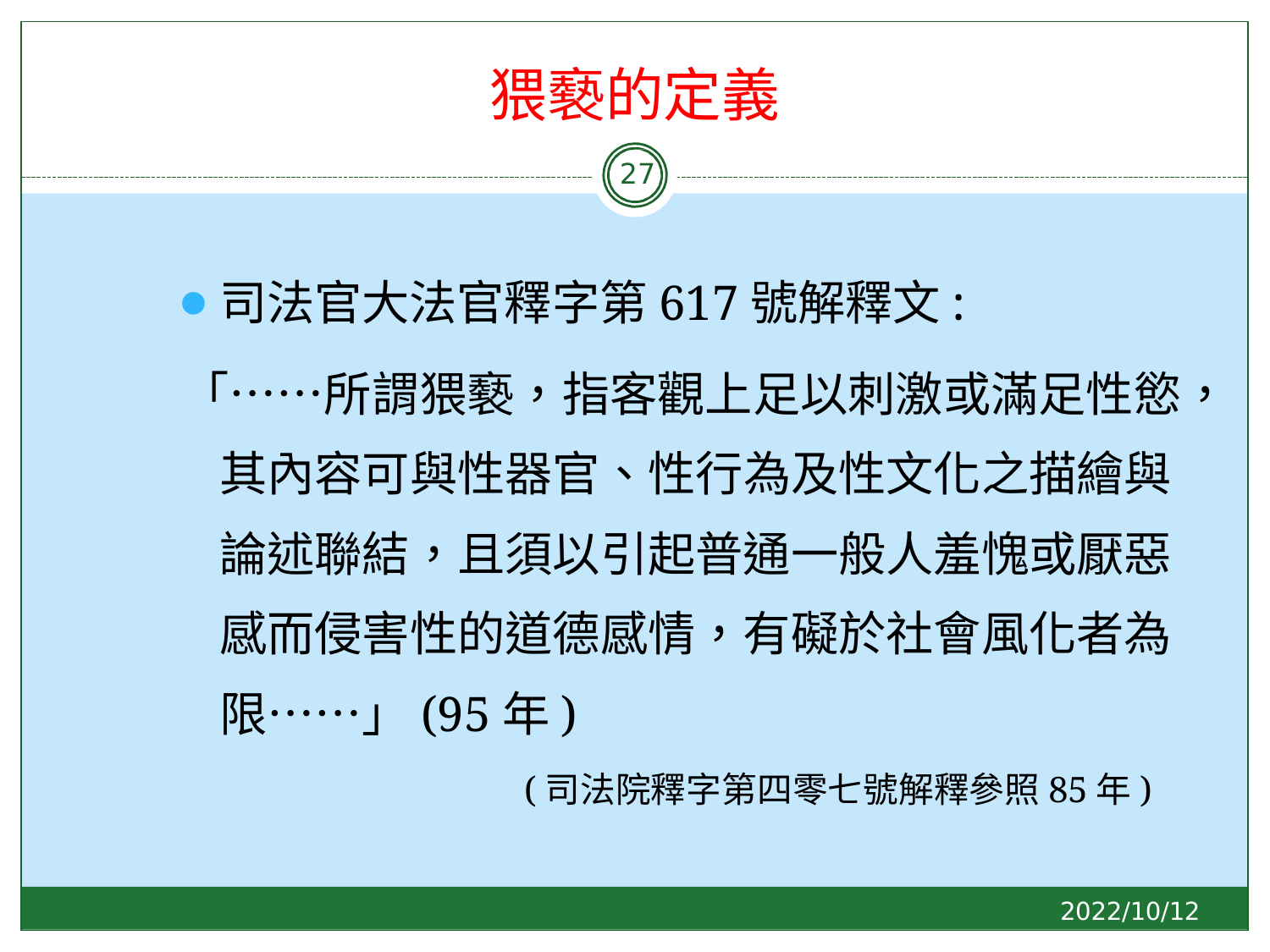

# 猥褻的定義
27

司法官大法官釋字第617號解釋文:
「……所謂猥褻，指客觀上足以刺激或滿足性慾， 其內容可與性器官、性行為及性文化之描繪與  論述聯結，且須以引起普通一般人羞愧或厭惡  感而侵害性的道德感情，有礙於社會風化者為  限……」(95年)
(司法院釋字第四零七號解釋參照85年)
2022/10/12